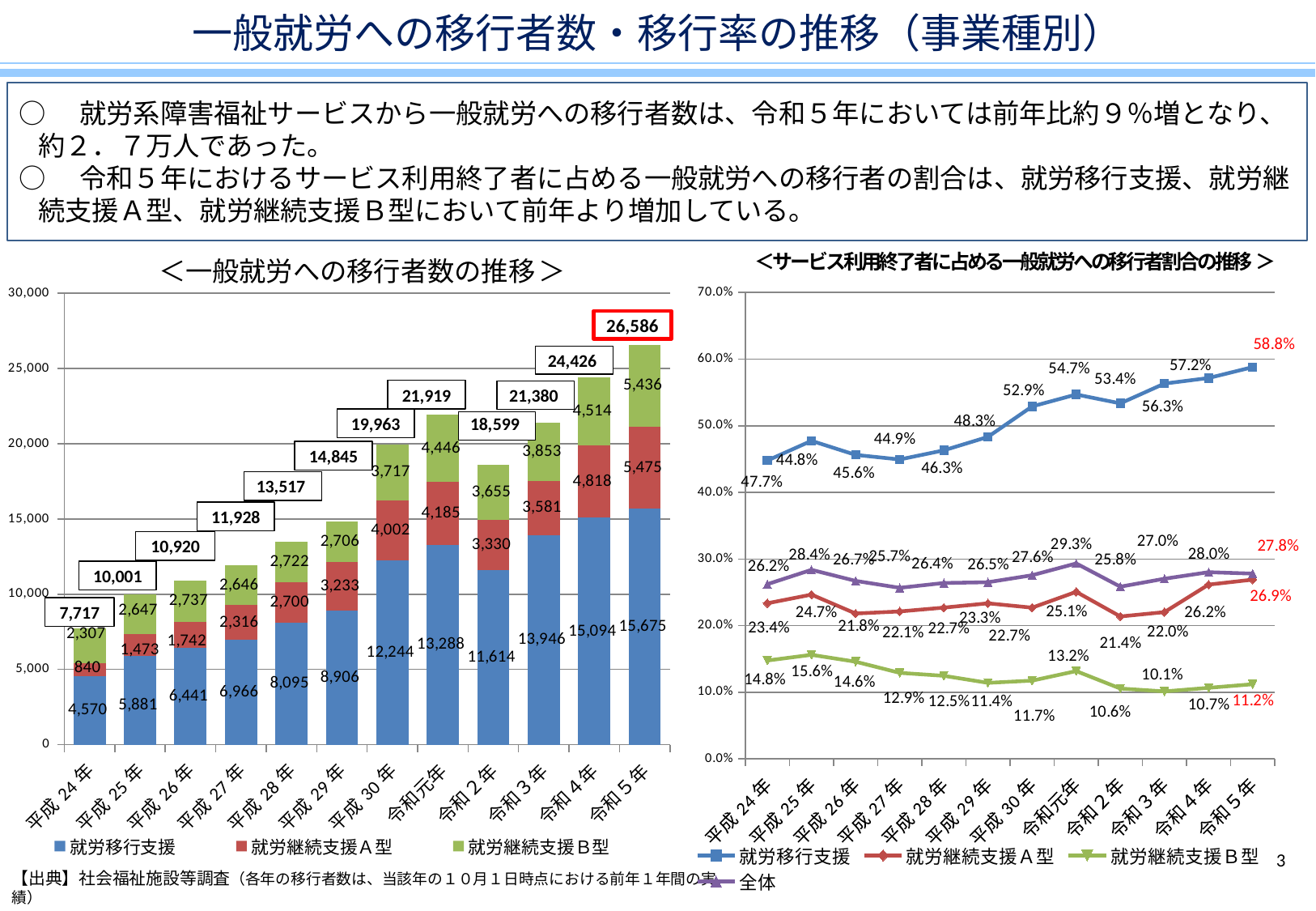

一般就労への移行者数・移行率の推移（事業種別）
○　就労系障害福祉サービスから一般就労への移行者数は、令和５年においては前年比約９％増となり、約２．７万人であった。
○　令和５年におけるサービス利用終了者に占める一般就労への移行者の割合は、就労移行支援、就労継続支援Ａ型、就労継続支援Ｂ型において前年より増加している。
＜サービス利用終了者に占める一般就労への移行者割合の推移 ＞

### Chart

| Category | 就労移行支援 | 就労継続支援Ａ型 | 就労継続支援Ｂ型 | 全体 |
|---|---|---|---|---|
| 平成24年 | 0.4477758181461885 | 0.2335279399499583 | 0.14761965702585103 | 0.2622065169379226 |
| 平成25年 | 0.4773538961038961 | 0.24656846334114496 | 0.156165191740413 | 0.2837646124162978 |
| 平成26年 | 0.4562907339189572 | 0.218186372745491 | 0.1457711972731146 | 0.267149427536941 |
| 平成27年 | 0.4493903619121347 | 0.2212879801261227 | 0.1290983606557377 | 0.2567204011794331 |
| 平成28年 | 0.4631271811888552 | 0.22698612862547288 | 0.12466223952370048 | 0.2639575074693902 |
| 平成29年 | 0.483260079222964 | 0.23341274998195077 | 0.11409056412851 | 0.265098753526912 |
| 平成30年 | 0.5289670367650235 | 0.22692220458153775 | 0.11739995578156091 | 0.2755645740157915 |
| 令和元年 | 0.547 | 0.25070388785718567 | 0.13173723665886397 | 0.29333279803008405 |
| 令和２年 | 0.5335599761106262 | 0.21373555840821565 | 0.10555651822330041 | 0.2584163505759104 |
| 令和３年 | 0.563269922048548 | 0.22023370233702336 | 0.10123223246893145 | 0.2703591299949418 |
| 令和４年 | 0.5715908660582422 | 0.26156351791530946 | 0.10657285862687695 | 0.2801692990605967 |
| 令和５年 | 0.588 | 0.269 | 0.112 | 0.278 |
＜一般就労への移行者数の推移 ＞

### Chart

| Category | 就労移行支援 | 就労継続支援Ａ型 | 就労継続支援Ｂ型 |
|---|---|---|---|
| 平成24年 | 4570.0 | 840.0 | 2307.0 |
| 平成25年 | 5881.0 | 1473.0 | 2647.0 |
| 平成26年 | 6441.0 | 1742.0 | 2737.0 |
| 平成27年 | 6966.0 | 2316.0 | 2646.0 |
| 平成28年 | 8095.0 | 2700.0 | 2722.0 |
| 平成29年 | 8906.0 | 3233.0 | 2706.0 |
| 平成30年 | 12244.0 | 4002.0 | 3717.0 |
| 令和元年 | 13288.0 | 4185.0 | 4446.0 |
| 令和２年 | 11614.0 | 3330.0 | 3655.0 |
| 令和３年 | 13946.0 | 3581.0 | 3853.0 |
| 令和４年 | 15094.0 | 4818.0 | 4514.0 |
| 令和５年 | 15675.0 | 5475.0 | 5436.0 |
26,586
24,426
21,919
21,380
19,963
14,845
13,517
11,928
10,920
10,001
7,717
3
【出典】社会福祉施設等調査（各年の移行者数は、当該年の１０月１日時点における前年１年間の実績）